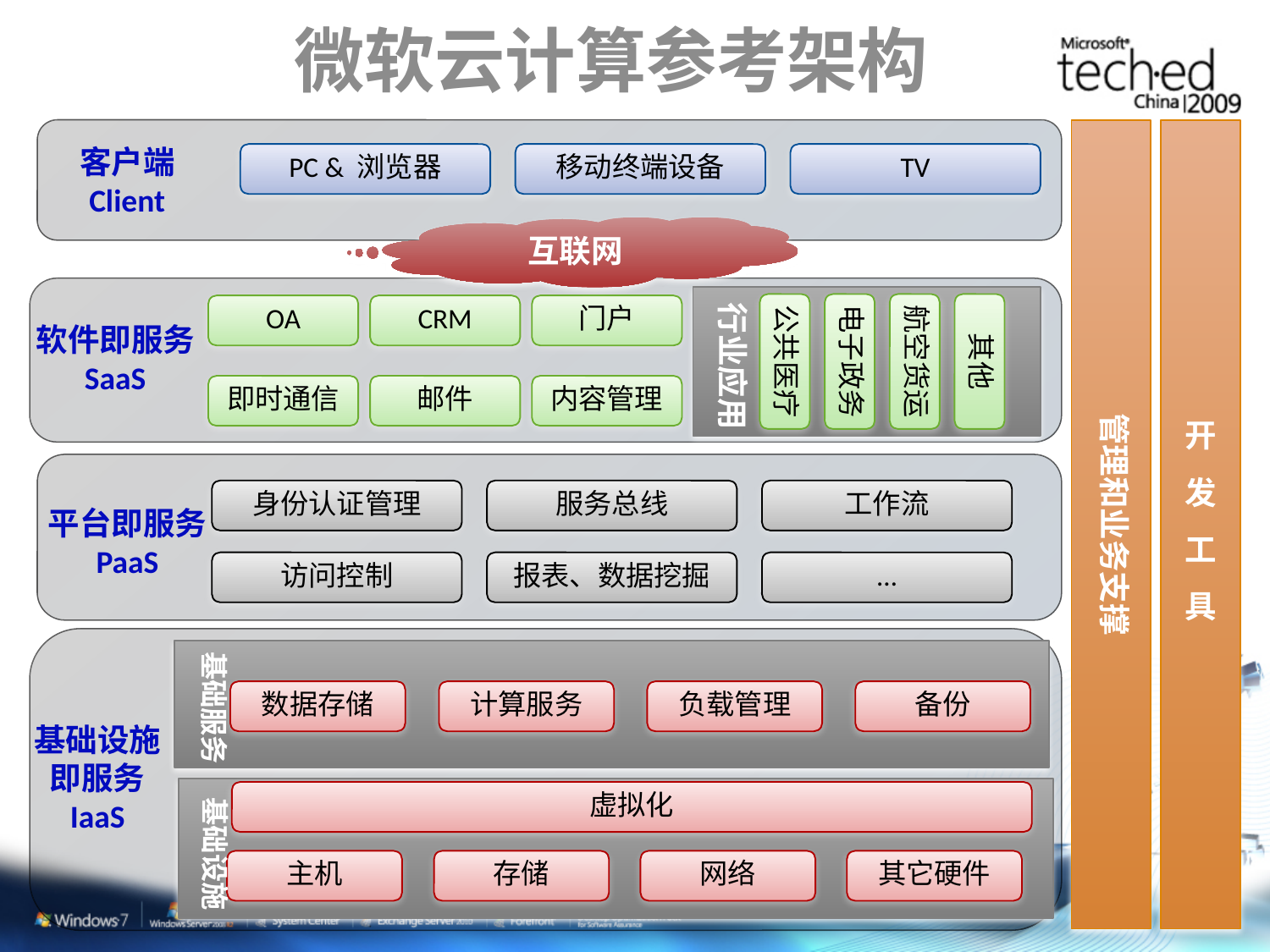

# 微软云计算参考架构

管理和业务支撑
开

发

工

具
客户端
Client
PC & 浏览器
移动终端设备
TV
互联网

行业应用
航空货运
公共医疗
电子政务
其他
OA
CRM
门户
软件即服务
SaaS
即时通信
邮件
内容管理

身份认证管理
服务总线
工作流
平台即服务
PaaS
访问控制
报表、数据挖掘
…

基础服务

数据存储
计算服务
负载管理
备份
基础设施
即服务
IaaS

虚拟化
基础设施
主机
存储
网络
其它硬件